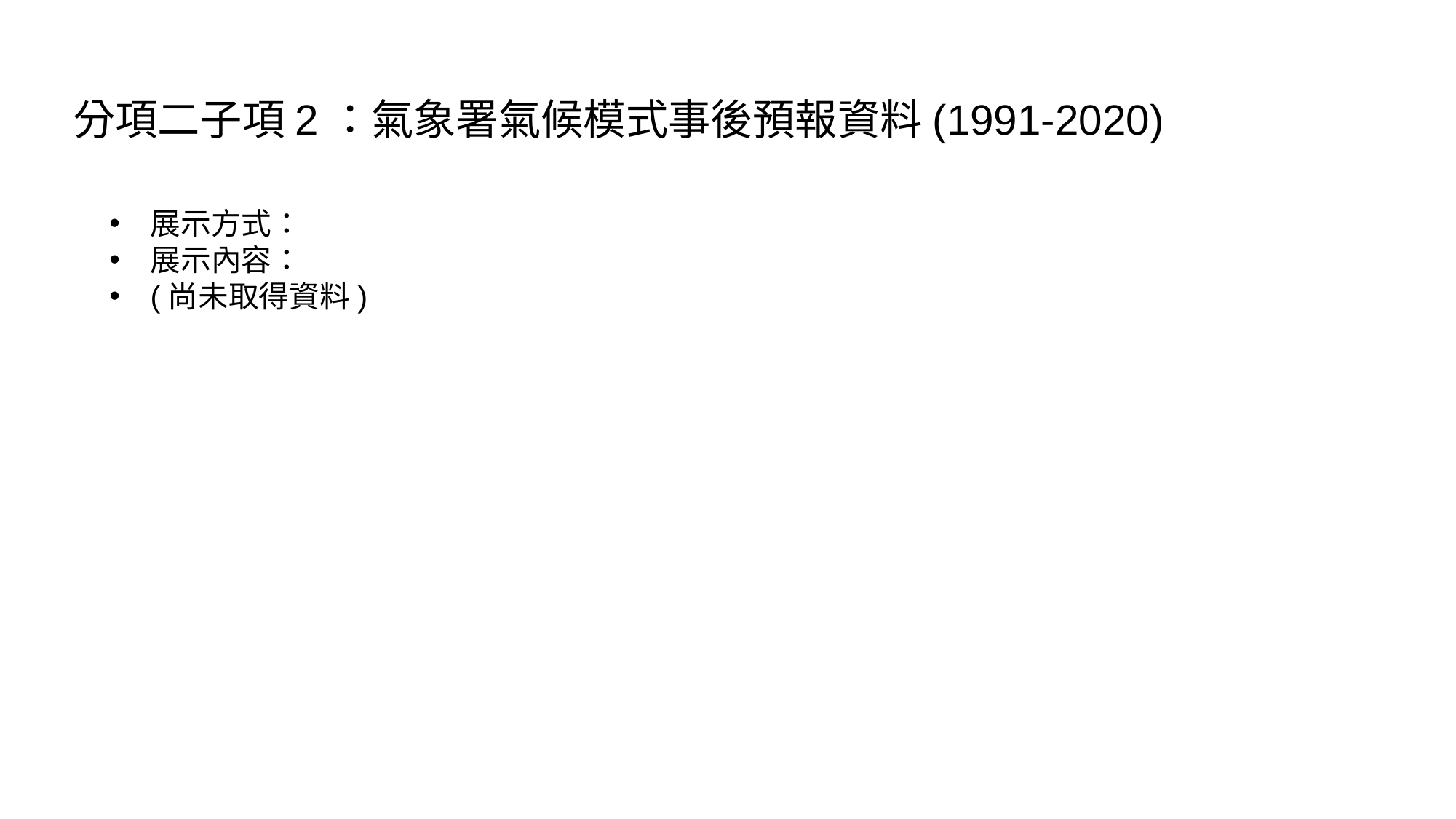

分項二子項2：氣象署氣候模式事後預報資料(1991-2020)
展示方式：
展示內容：
(尚未取得資料)